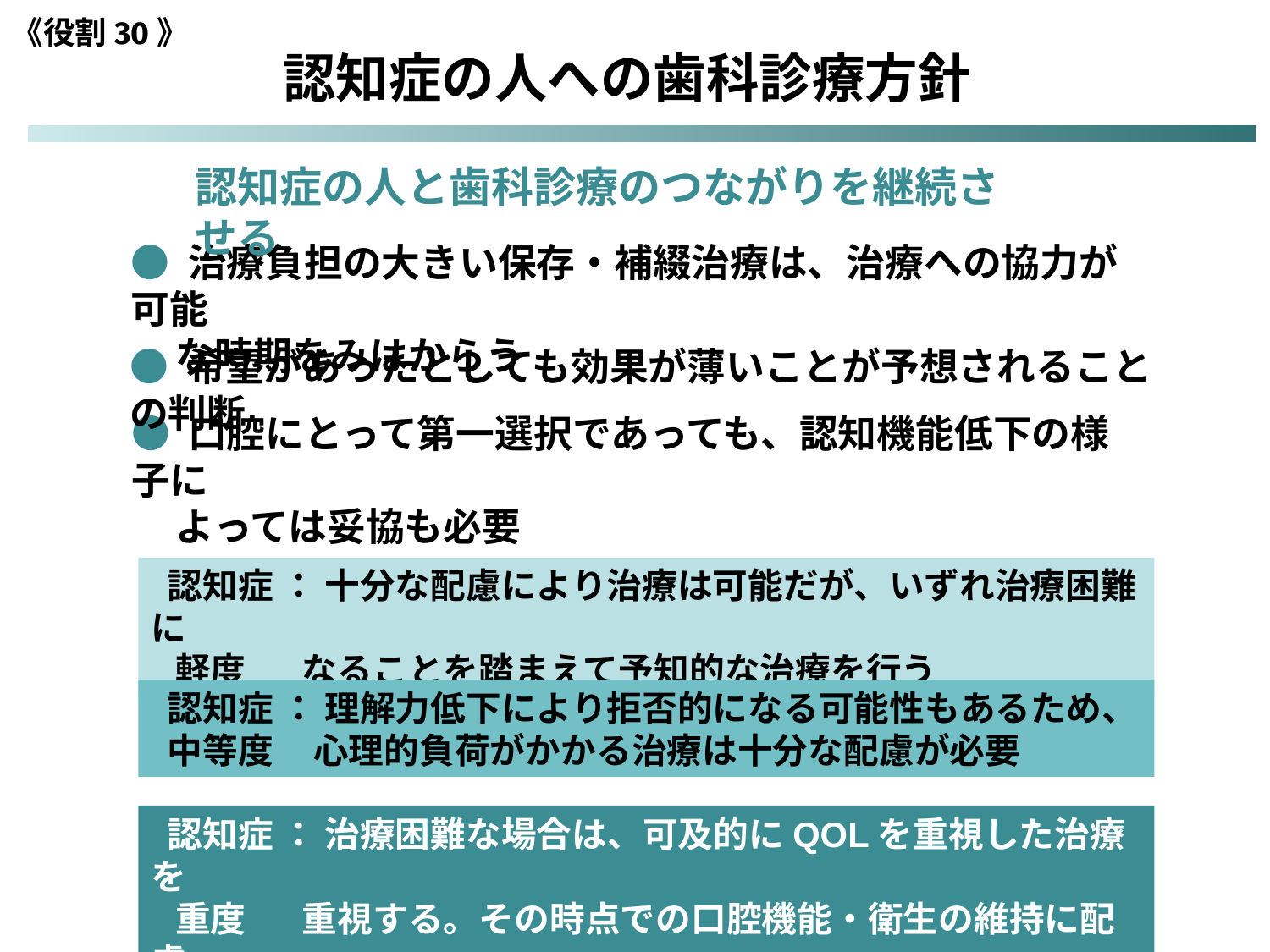

《役割30》
認知症の人への歯科診療方針

認知症の人と歯科診療のつながりを継続させる
● 治療負担の大きい保存・補綴治療は、治療への協力が可能
    な時期をみはからう
● 希望があったとしても効果が薄いことが予想されることの判断
● 口腔にとって第一選択であっても、認知機能低下の様子に
    よっては妥協も必要
 認知症 ： 十分な配慮により治療は可能だが、いずれ治療困難に
  軽度       なることを踏まえて予知的な治療を行う
 認知症 ： 理解力低下により拒否的になる可能性もあるため、
 中等度     心理的負荷がかかる治療は十分な配慮が必要
 認知症 ： 治療困難な場合は、可及的にQOLを重視した治療を
  重度       重視する。その時点での口腔機能・衛生の維持に配慮